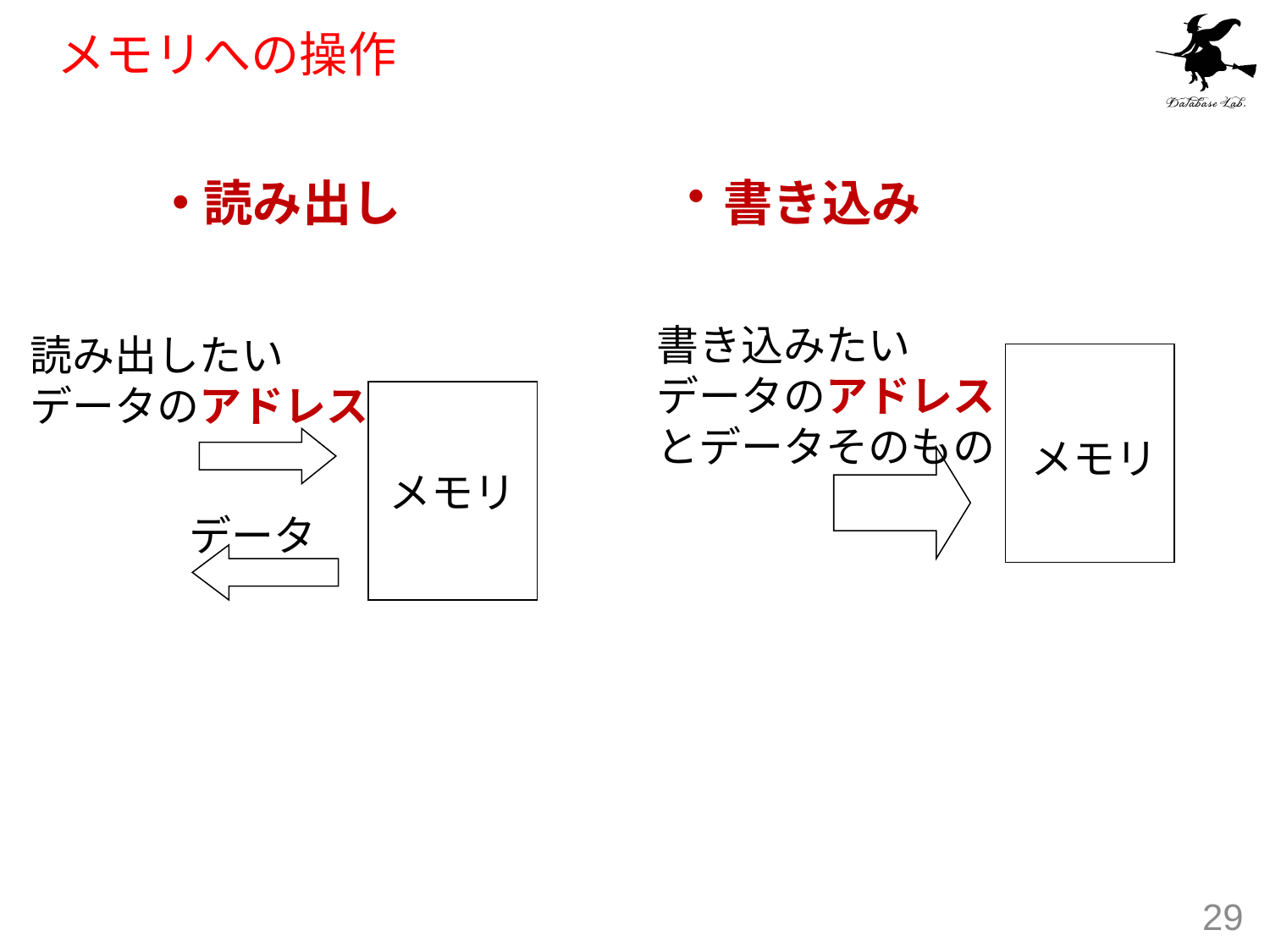

# メモリへの操作
読み出し

書き込み
書き込みたい
データのアドレス
とデータそのもの
読み出したい
データのアドレス

メモリ

メモリ
データ

29